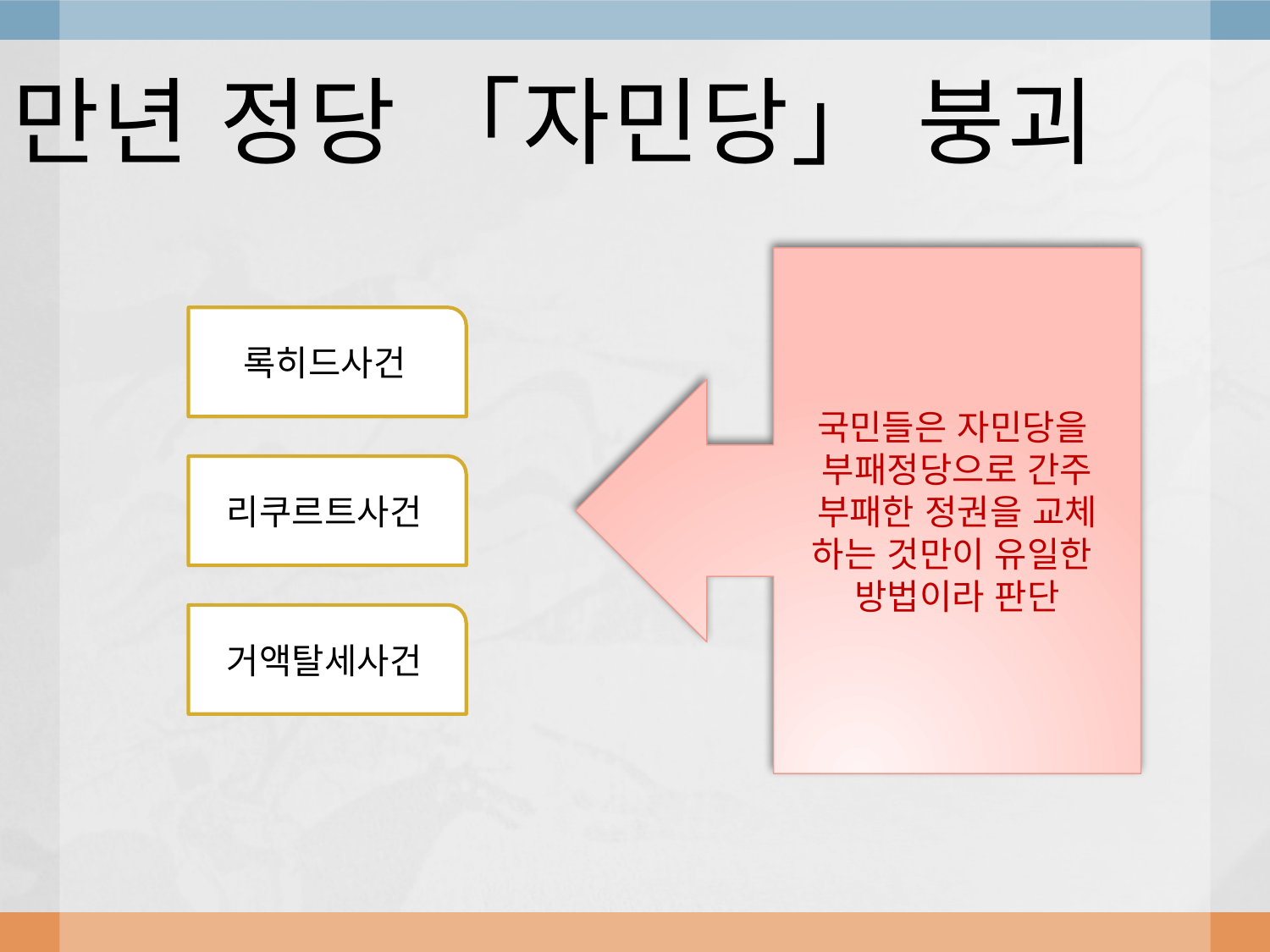

# 만년 정당 「자민당」 붕괴
국민들은 자민당을
부패정당으로 간주
부패한 정권을 교체
하는 것만이 유일한
방법이라 판단
록히드사건
리쿠르트사건
거액탈세사건